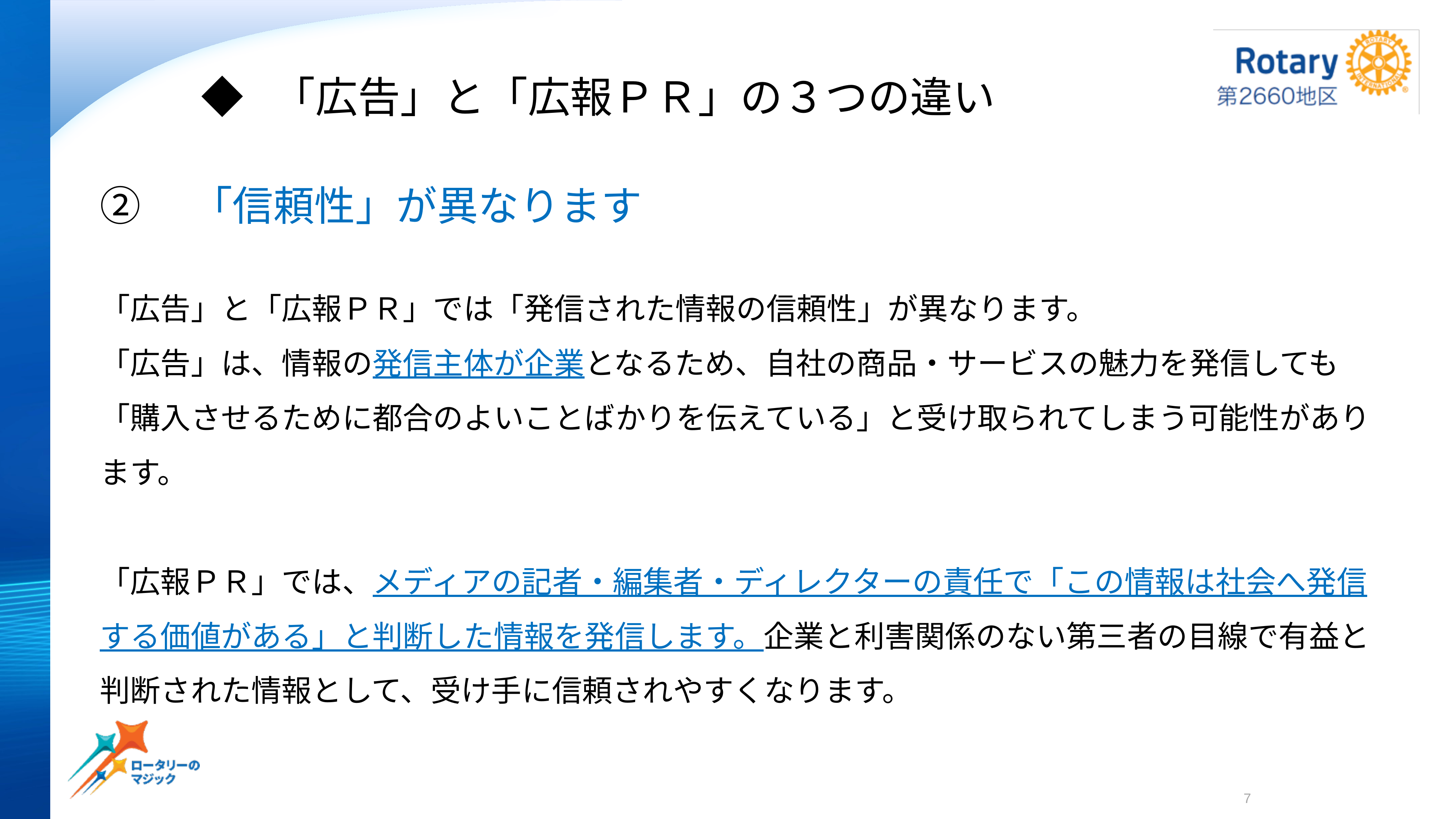

◆  「広告」と「広報ＰＲ」の３つの違い
②　「信頼性」が異なります
「広告」と「広報ＰＲ」では「発信された情報の信頼性」が異なります。
「広告」は、情報の発信主体が企業となるため、自社の商品・サービスの魅力を発信しても「購入させるために都合のよいことばかりを伝えている」と受け取られてしまう可能性があります。

「広報ＰＲ」では、メディアの記者・編集者・ディレクターの責任で「この情報は社会へ発信する価値がある」と判断した情報を発信します。企業と利害関係のない第三者の目線で有益と判断された情報として、受け手に信頼されやすくなります。
7